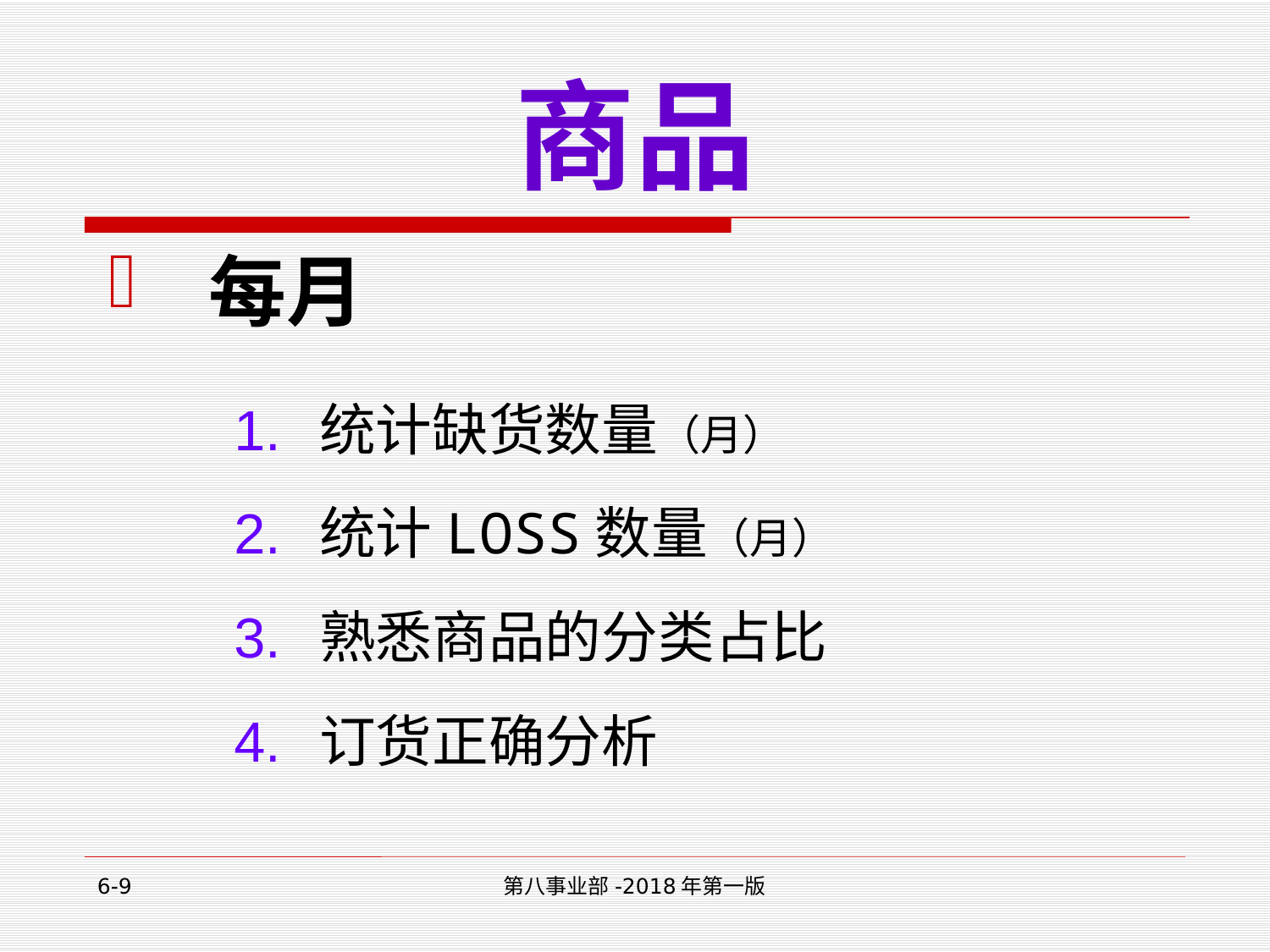

# 商品
每月
统计缺货数量（月）
统计LOSS数量（月）
熟悉商品的分类占比
订货正确分析
6-9
第八事业部-2018年第一版
9